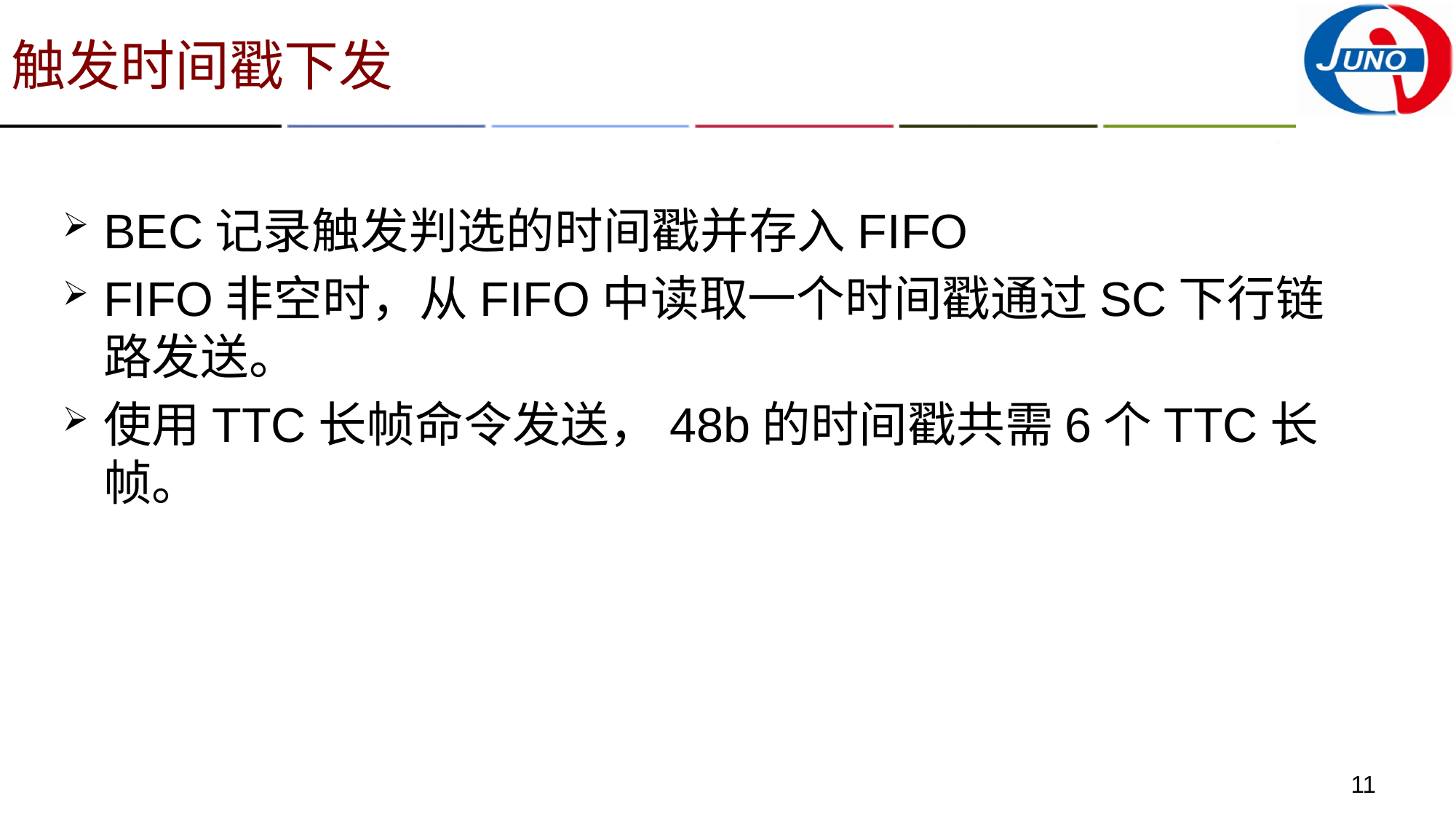

# 触发时间戳下发
BEC记录触发判选的时间戳并存入FIFO
FIFO非空时，从FIFO中读取一个时间戳通过SC下行链路发送。
使用TTC长帧命令发送，48b的时间戳共需6个TTC长帧。